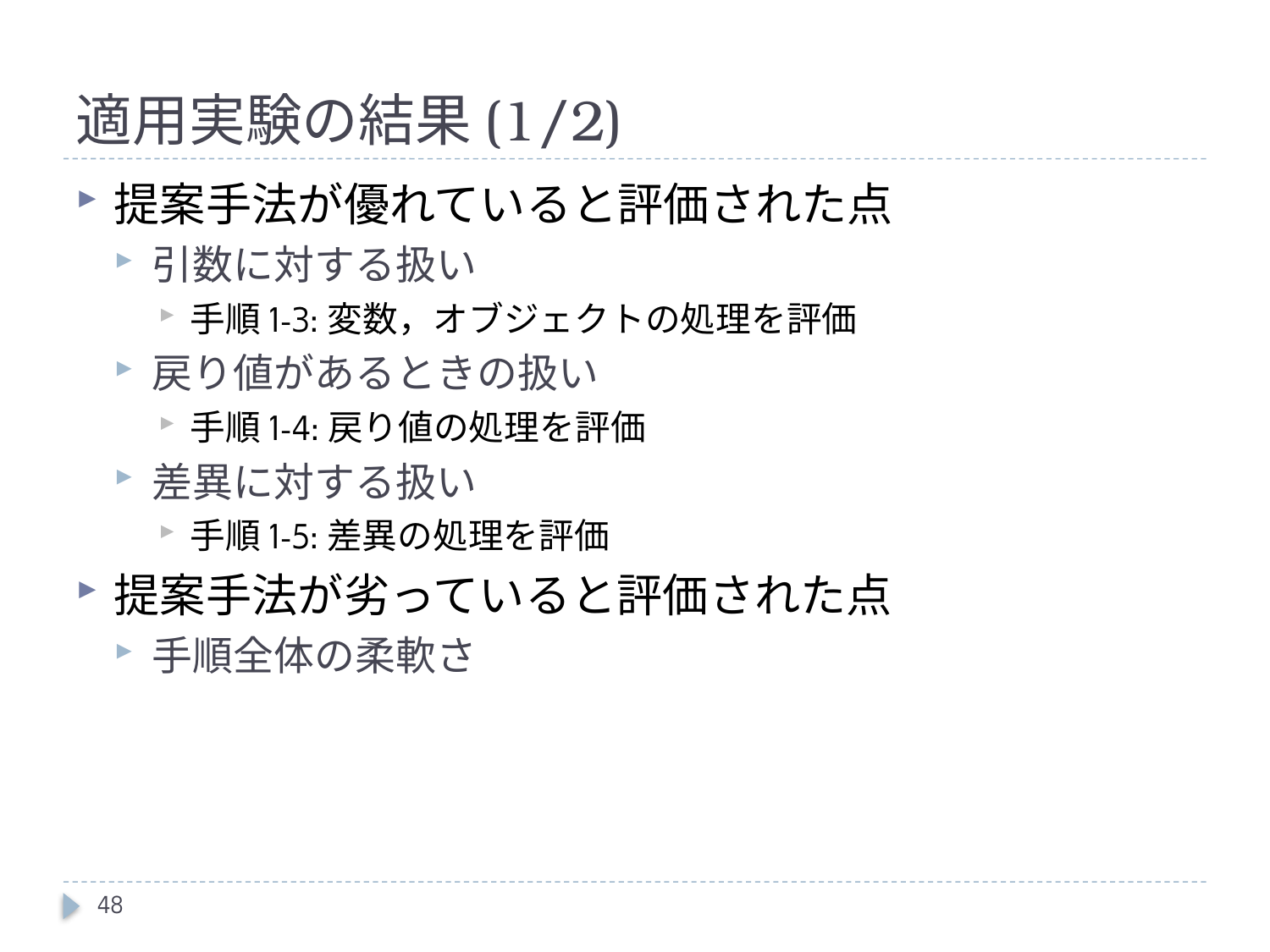

# 適用実験の結果(1/2)
提案手法が優れていると評価された点
引数に対する扱い
手順1-3:変数，オブジェクトの処理を評価
戻り値があるときの扱い
手順1-4:戻り値の処理を評価
差異に対する扱い
手順1-5:差異の処理を評価
提案手法が劣っていると評価された点
手順全体の柔軟さ
48